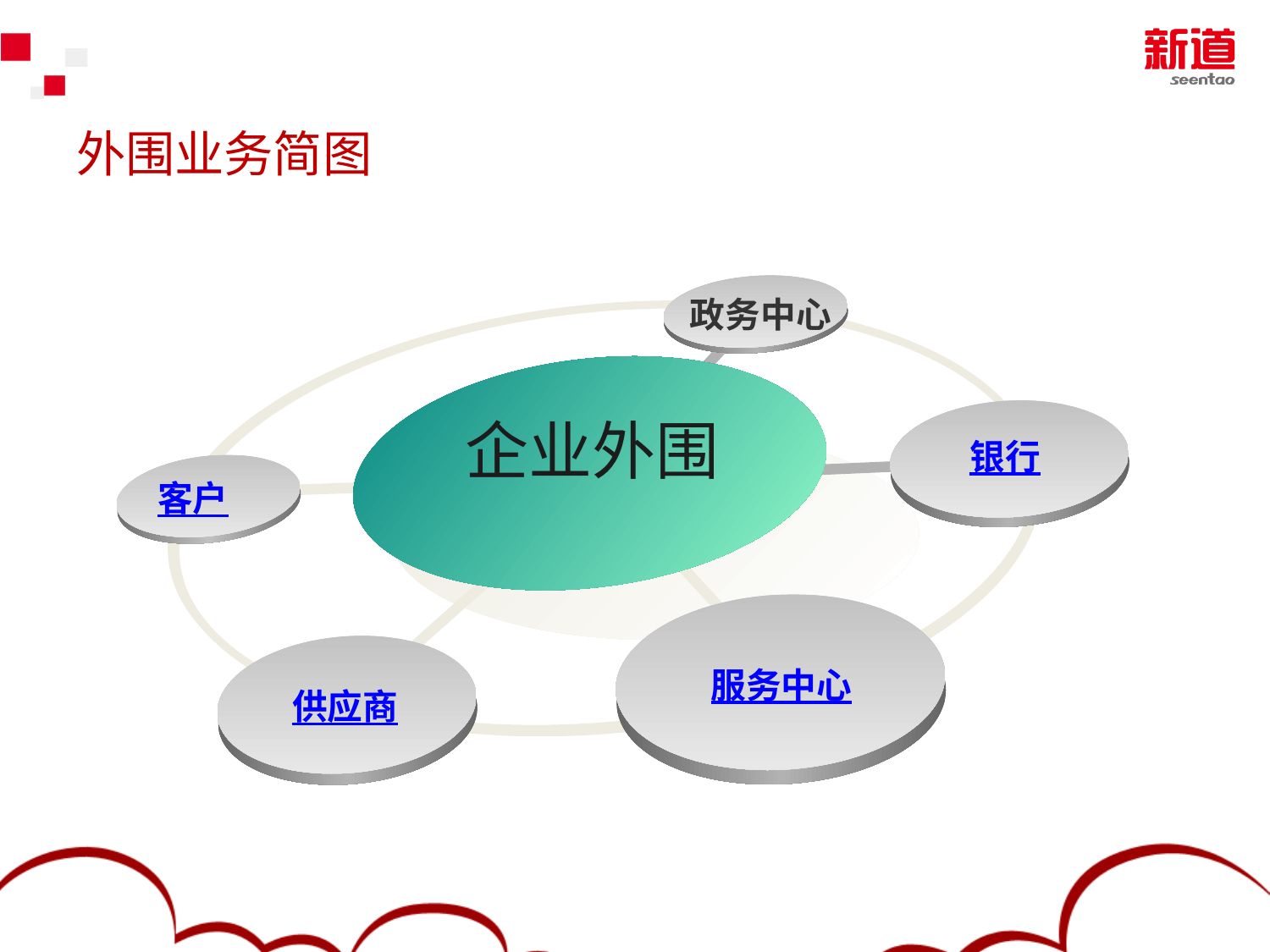

# 外围业务简图

政务中心

银行
企业外围

客户

服务中心

供应商